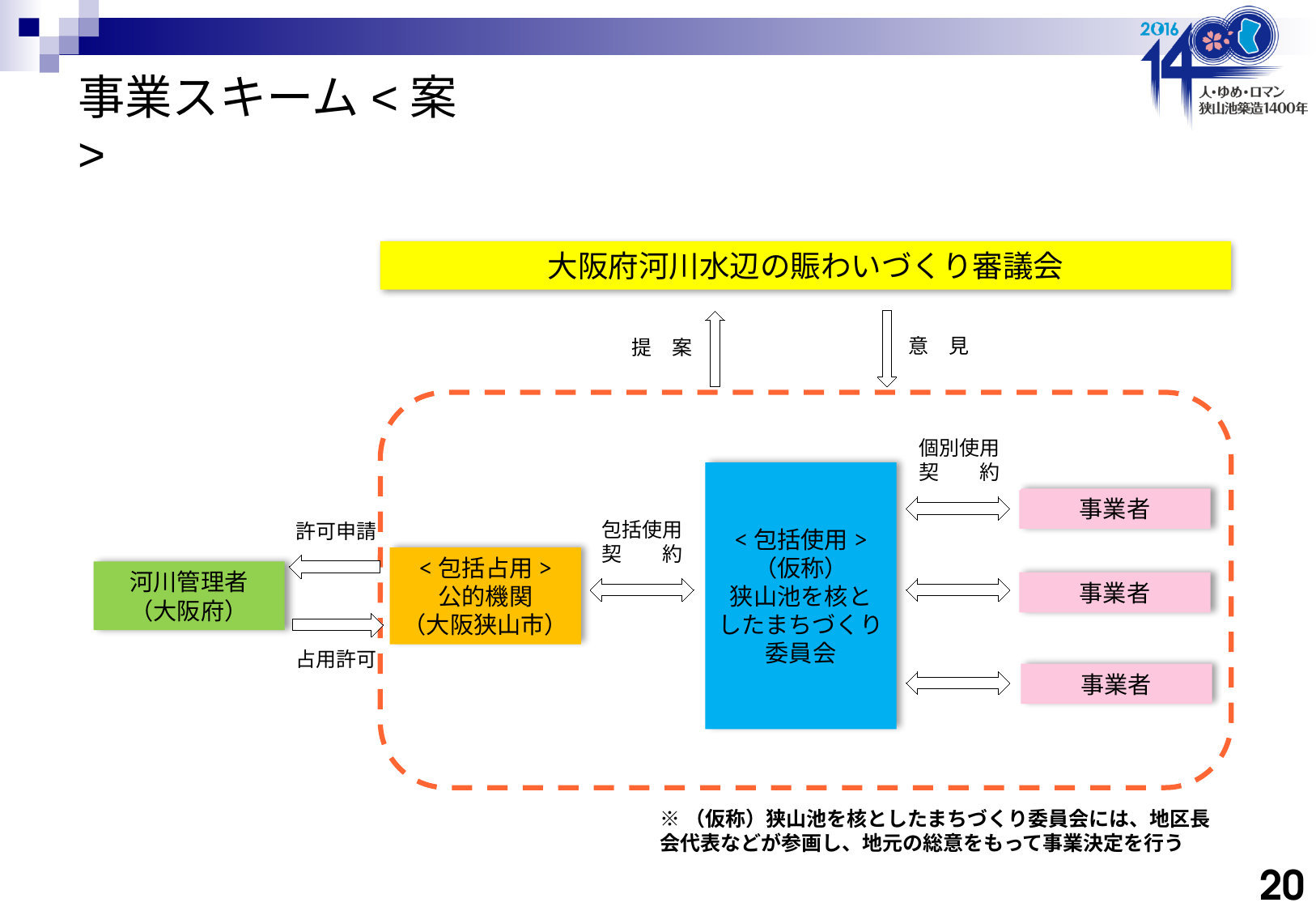

# 事業スキーム<案>
大阪府河川水辺の賑わいづくり審議会
意　見
提　案

個別使用契　　約
河川管理者
（大阪府）
<包括占用>
公的機関
（大阪狭山市）

<包括使用>
（仮称）
狭山池を核と
したまちづくり
委員会

事業者

包括使用
契　　約
許可申請

事業者

占用許可
事業者

※（仮称）狭山池を核としたまちづくり委員会には、地区長会代表などが参画し、地元の総意をもって事業決定を行う
20